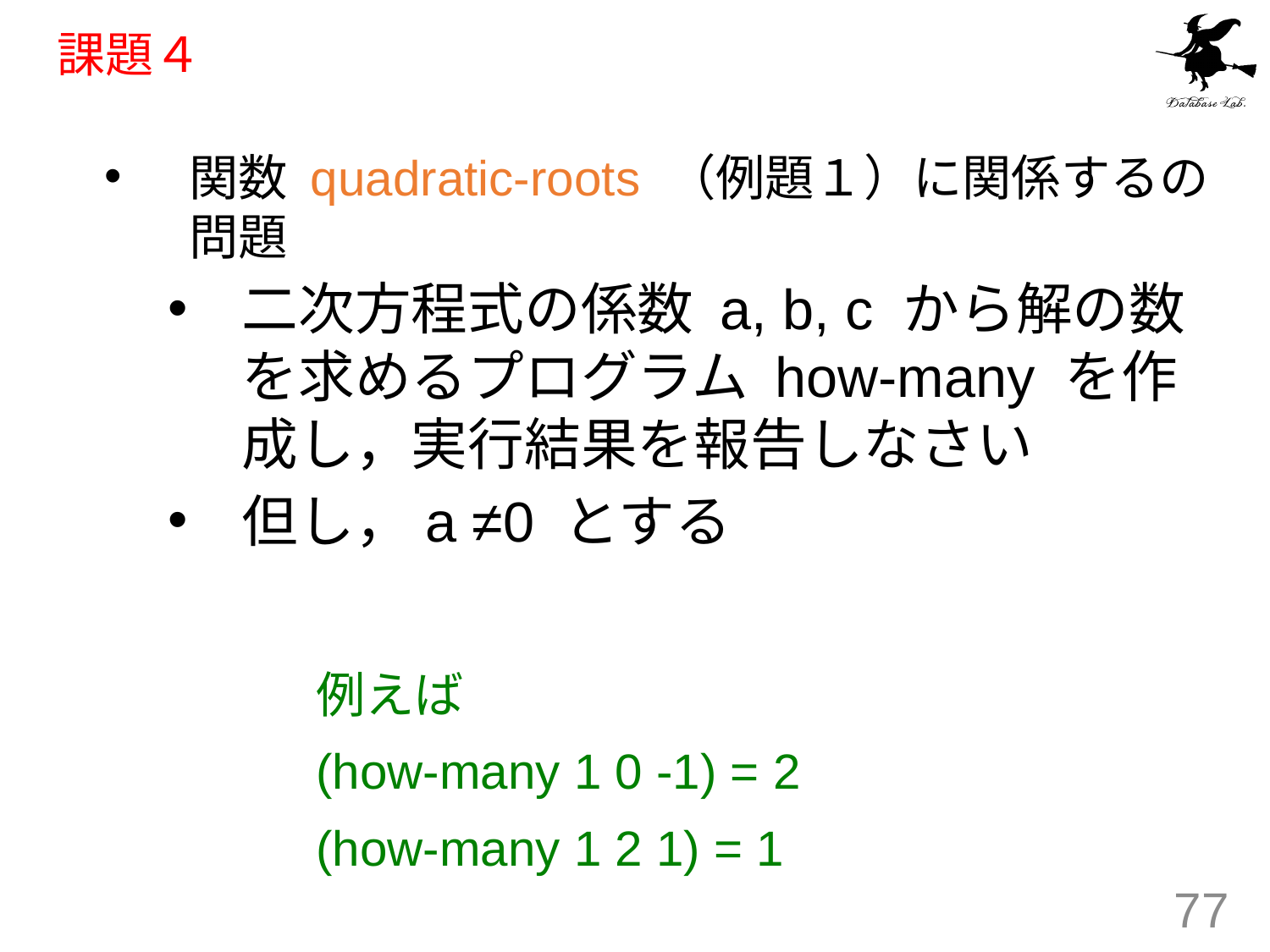

# 課題４
関数 quadratic-roots （例題１）に関係するの問題
二次方程式の係数 a, b, c から解の数 を求めるプログラム how-many を作成し，実行結果を報告しなさい
但し，a ≠0 とする

		例えば
		(how-many 1 0 -1) = 2
		(how-many 1 2 1) = 1

77